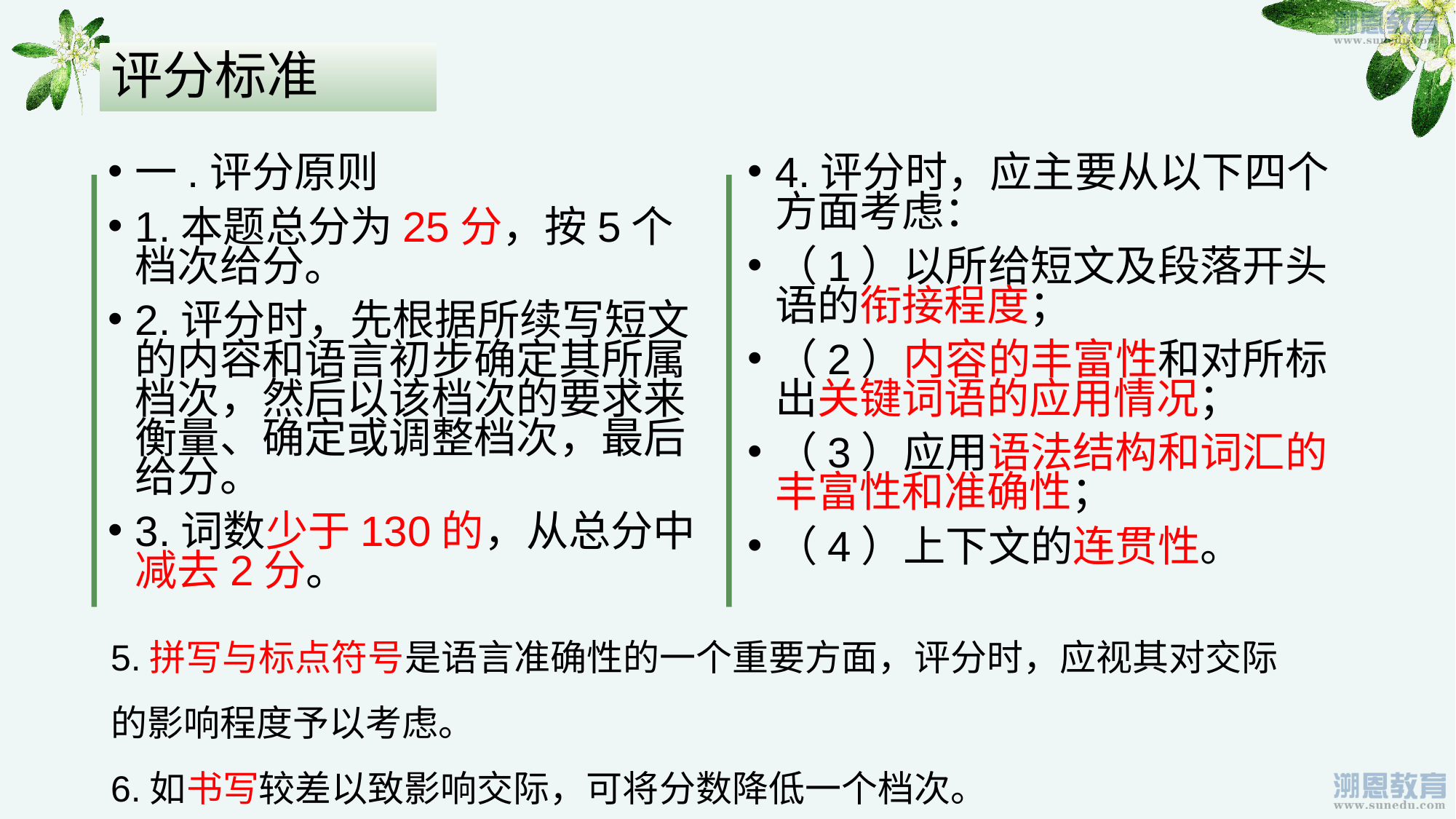

# 评分标准
一.评分原则
1.本题总分为25分，按5个档次给分。
2.评分时，先根据所续写短文的内容和语言初步确定其所属档次，然后以该档次的要求来衡量、确定或调整档次，最后给分。
3.词数少于130的，从总分中减去2分。

4.评分时，应主要从以下四个方面考虑：
（1）以所给短文及段落开头语的衔接程度；
（2）内容的丰富性和对所标出关键词语的应用情况；
（3）应用语法结构和词汇的丰富性和准确性；
（4）上下文的连贯性。

5.拼写与标点符号是语言准确性的一个重要方面，评分时，应视其对交际
的影响程度予以考虑。
6.如书写较差以致影响交际，可将分数降低一个档次。